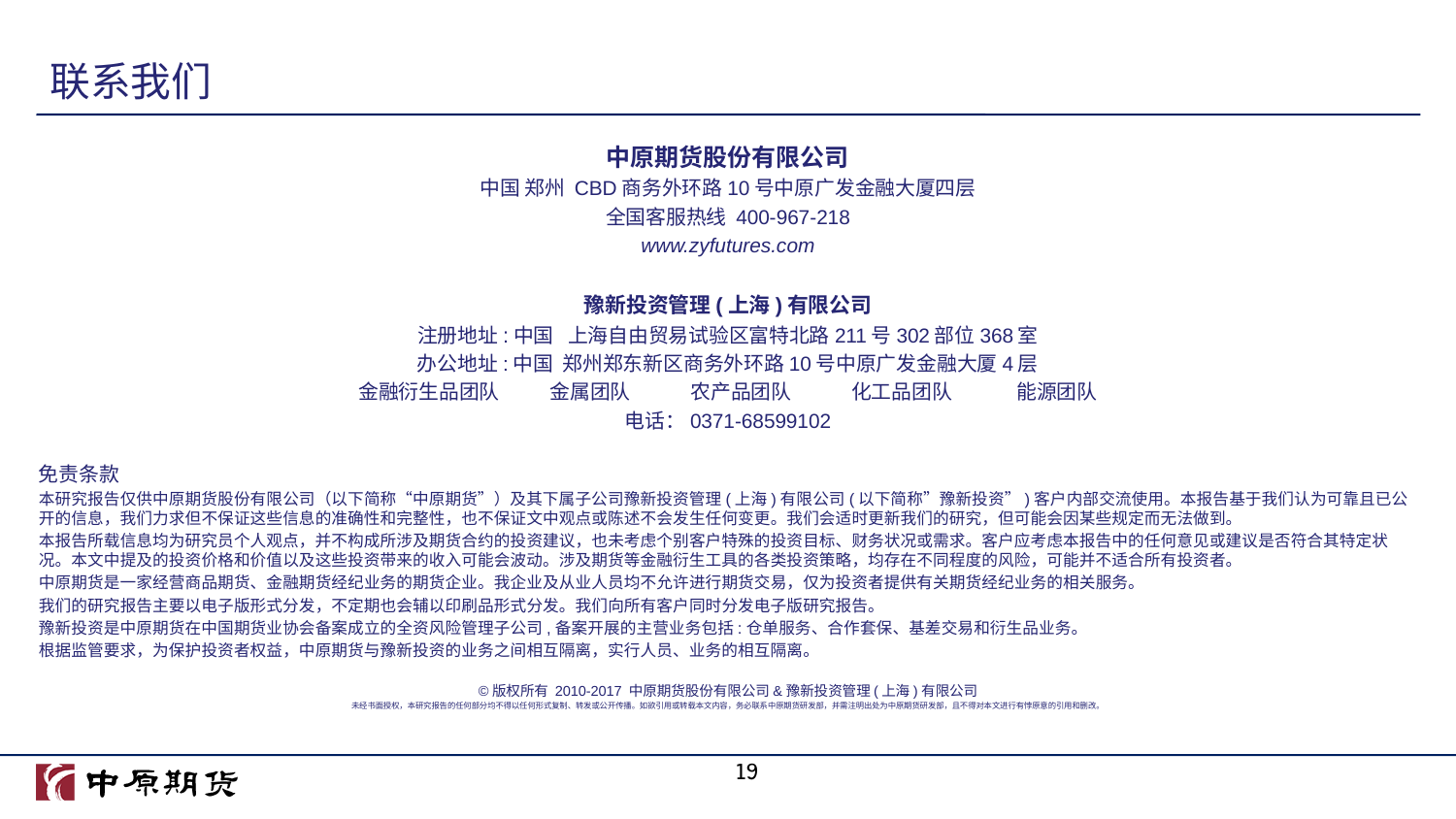

# 联系我们
2021-04-18
中原期货股份有限公司
中国 郑州 CBD商务外环路10号中原广发金融大厦四层
全国客服热线 400-967-218
www.zyfutures.com

豫新投资管理(上海)有限公司
注册地址:中国   上海自由贸易试验区富特北路211号302部位368室
办公地址:中国  郑州郑东新区商务外环路10号中原广发金融大厦4层
金融衍生品团队           金属团队             农产品团队             化工品团队              能源团队
电话：0371-68599102

免责条款
本研究报告仅供中原期货股份有限公司（以下简称“中原期货”）及其下属子公司豫新投资管理(上海)有限公司(以下简称”豫新投资”)客户内部交流使用。本报告基于我们认为可靠且已公开的信息，我们力求但不保证这些信息的准确性和完整性，也不保证文中观点或陈述不会发生任何变更。我们会适时更新我们的研究，但可能会因某些规定而无法做到。
本报告所载信息均为研究员个人观点，并不构成所涉及期货合约的投资建议，也未考虑个别客户特殊的投资目标、财务状况或需求。客户应考虑本报告中的任何意见或建议是否符合其特定状况。本文中提及的投资价格和价值以及这些投资带来的收入可能会波动。涉及期货等金融衍生工具的各类投资策略，均存在不同程度的风险，可能并不适合所有投资者。
中原期货是一家经营商品期货、金融期货经纪业务的期货企业。我企业及从业人员均不允许进行期货交易，仅为投资者提供有关期货经纪业务的相关服务。
我们的研究报告主要以电子版形式分发，不定期也会辅以印刷品形式分发。我们向所有客户同时分发电子版研究报告。
豫新投资是中原期货在中国期货业协会备案成立的全资风险管理子公司,备案开展的主营业务包括:仓单服务、合作套保、基差交易和衍生品业务。
根据监管要求，为保护投资者权益，中原期货与豫新投资的业务之间相互隔离，实行人员、业务的相互隔离。

©版权所有 2010-2017 中原期货股份有限公司&豫新投资管理(上海)有限公司
未经书面授权，本研究报告的任何部分均不得以任何形式复制、转发或公开传播。如欲引用或转载本文内容，务必联系中原期货研发部，并需注明出处为中原期货研发部，且不得对本文进行有悖原意的引用和删改。

19